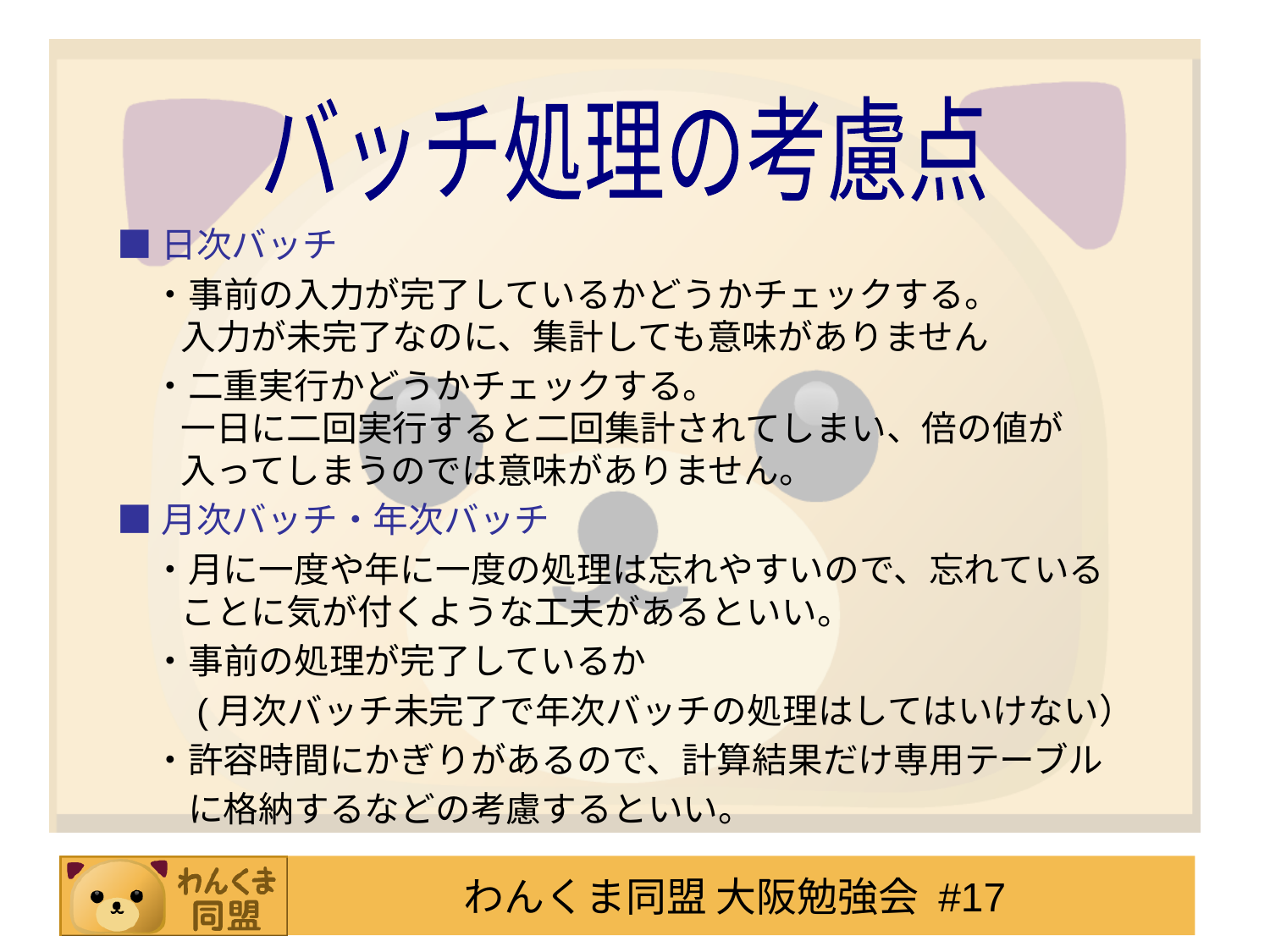

バッチ処理の考慮点
■日次バッチ
　・事前の入力が完了しているかどうかチェックする。
  入力が未完了なのに、集計しても意味がありません
　・二重実行かどうかチェックする。
  一日に二回実行すると二回集計されてしまい、倍の値が
  入ってしまうのでは意味がありません。
■月次バッチ・年次バッチ
　・月に一度や年に一度の処理は忘れやすいので、忘れている
  ことに気が付くような工夫があるといい。
　・事前の処理が完了しているか
　　(月次バッチ未完了で年次バッチの処理はしてはいけない）
　・許容時間にかぎりがあるので、計算結果だけ専用テーブル
　　に格納するなどの考慮するといい。